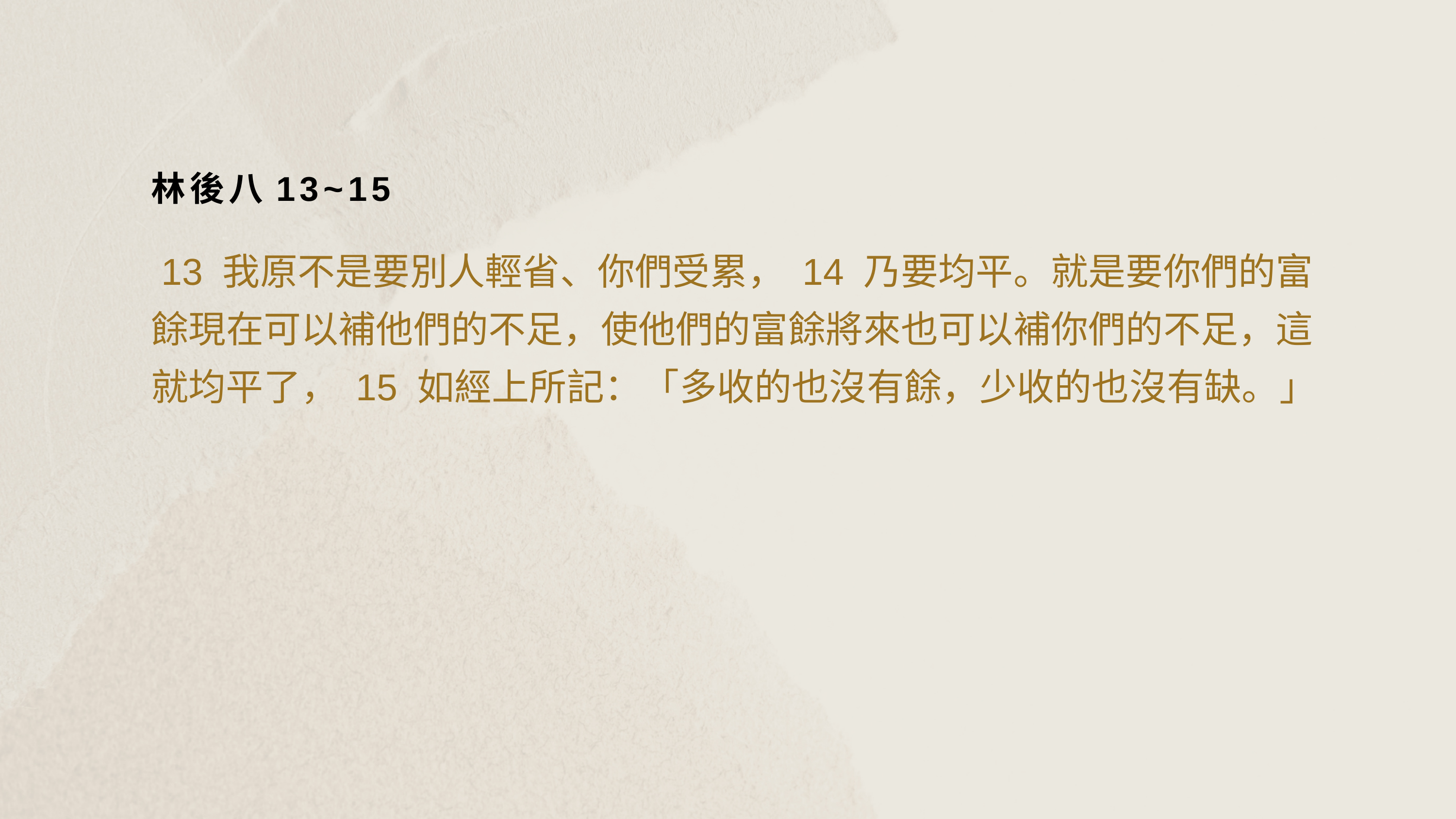

林後八13~15
 13 我原不是要別人輕省、你們受累， 14 乃要均平。就是要你們的富餘現在可以補他們的不足，使他們的富餘將來也可以補你們的不足，這就均平了， 15 如經上所記：「多收的也沒有餘，少收的也沒有缺。」